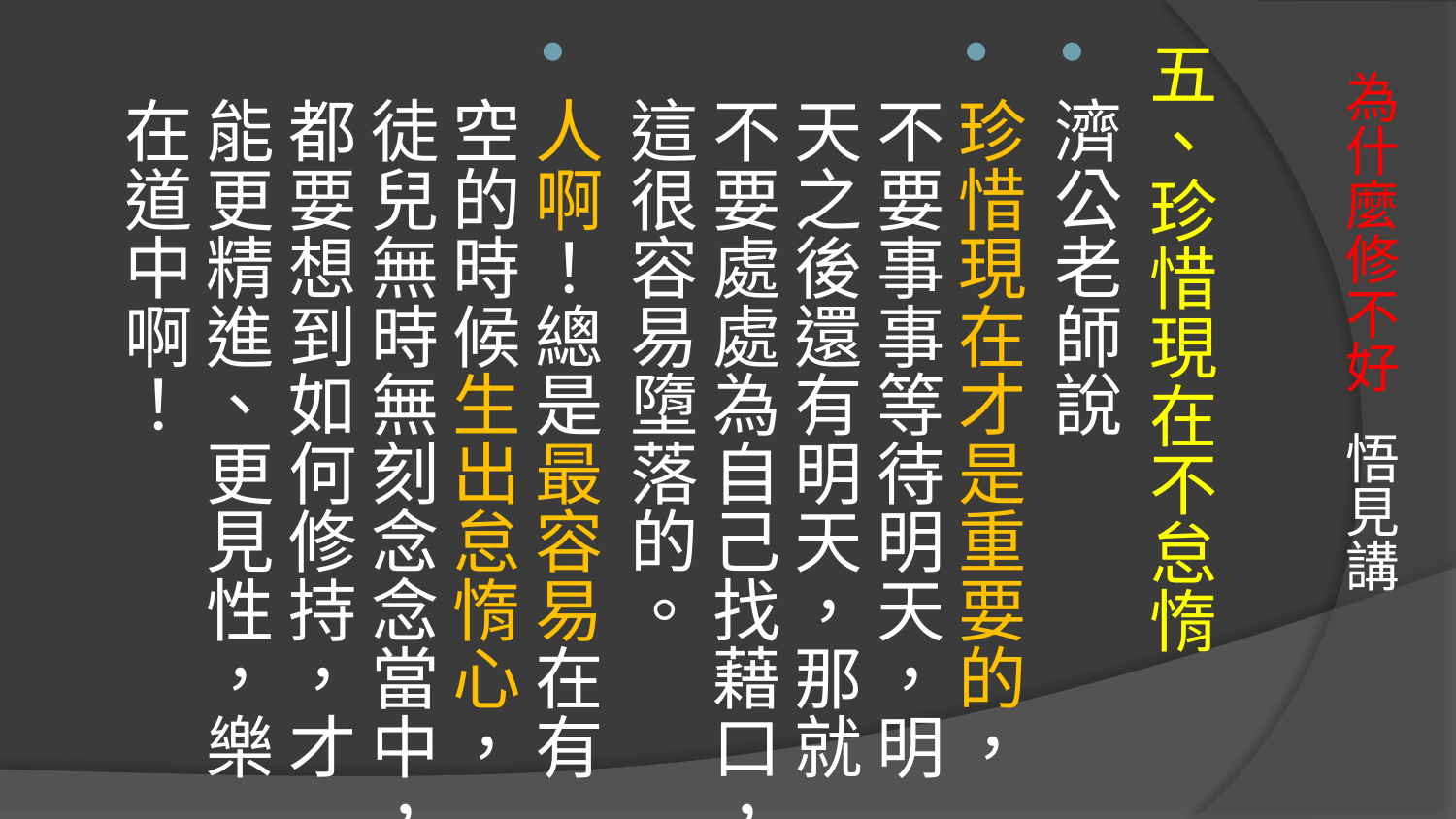

五、珍惜現在不怠惰
濟公老師說
珍惜現在才是重要的，不要事事等待明天，明天之後還有明天，那就不要處處為自己找藉口，這很容易墮落的。
人啊！總是最容易在有空的時候生出怠惰心，徒兒無時無刻念念當中，都要想到如何修持，才能更精進、更見性，樂在道中啊！

# 為什麼修不好   悟見講